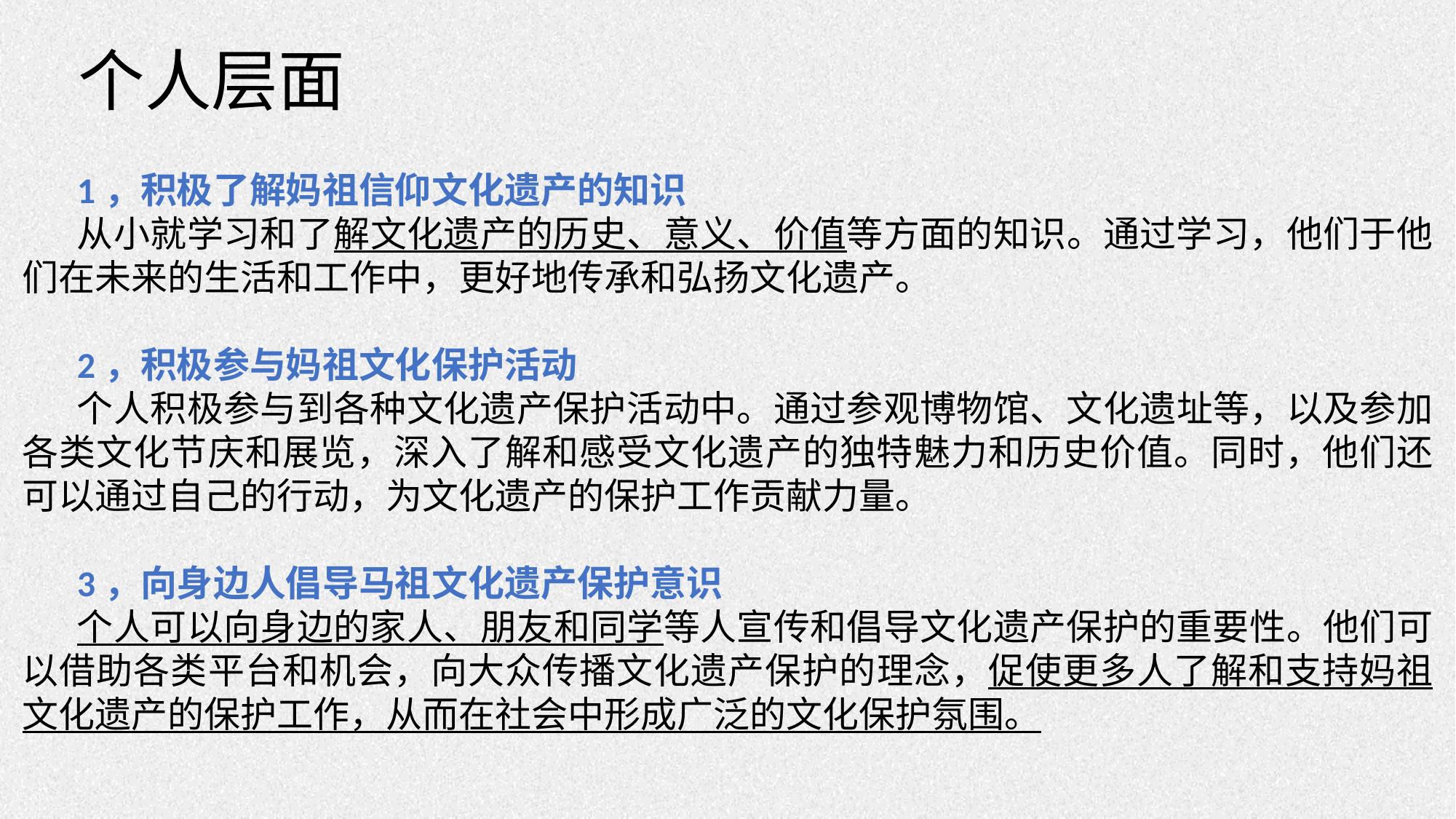

# 个人层面
1，积极了解妈祖信仰文化遗产的知识
从小就学习和了解文化遗产的历史、意义、价值等方面的知识。通过学习，他们于他们在未来的生活和工作中，更好地传承和弘扬文化遗产。

2，积极参与妈祖文化保护活动
个人积极参与到各种文化遗产保护活动中。通过参观博物馆、文化遗址等，以及参加各类文化节庆和展览，深入了解和感受文化遗产的独特魅力和历史价值。同时，他们还可以通过自己的行动，为文化遗产的保护工作贡献力量。

3，向身边人倡导马祖文化遗产保护意识
个人可以向身边的家人、朋友和同学等人宣传和倡导文化遗产保护的重要性。他们可以借助各类平台和机会，向大众传播文化遗产保护的理念，促使更多人了解和支持妈祖文化遗产的保护工作，从而在社会中形成广泛的文化保护氛围。